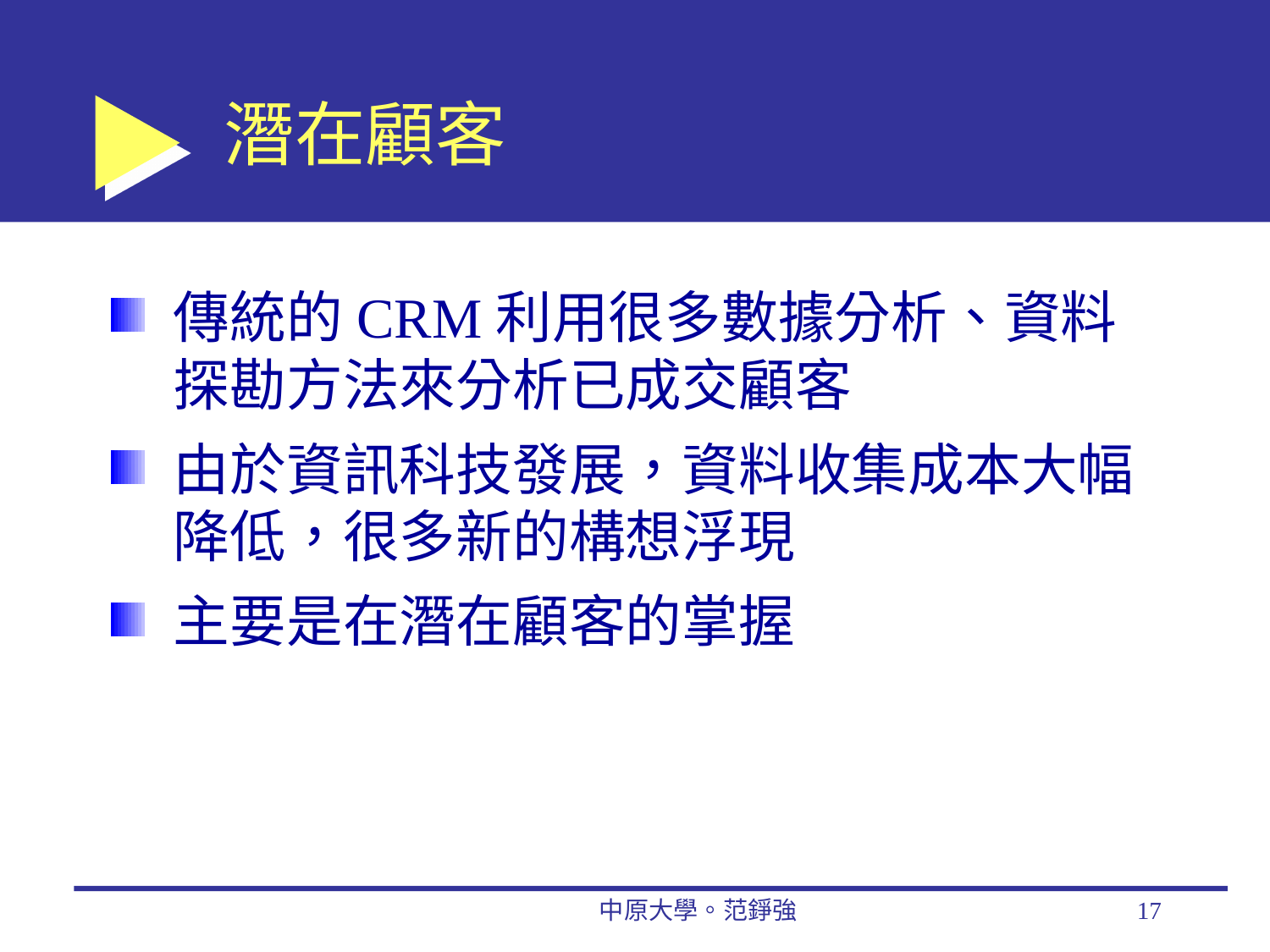

# 潛在顧客
傳統的CRM利用很多數據分析、資料探勘方法來分析已成交顧客
由於資訊科技發展，資料收集成本大幅降低，很多新的構想浮現
主要是在潛在顧客的掌握
中原大學。范錚強
17